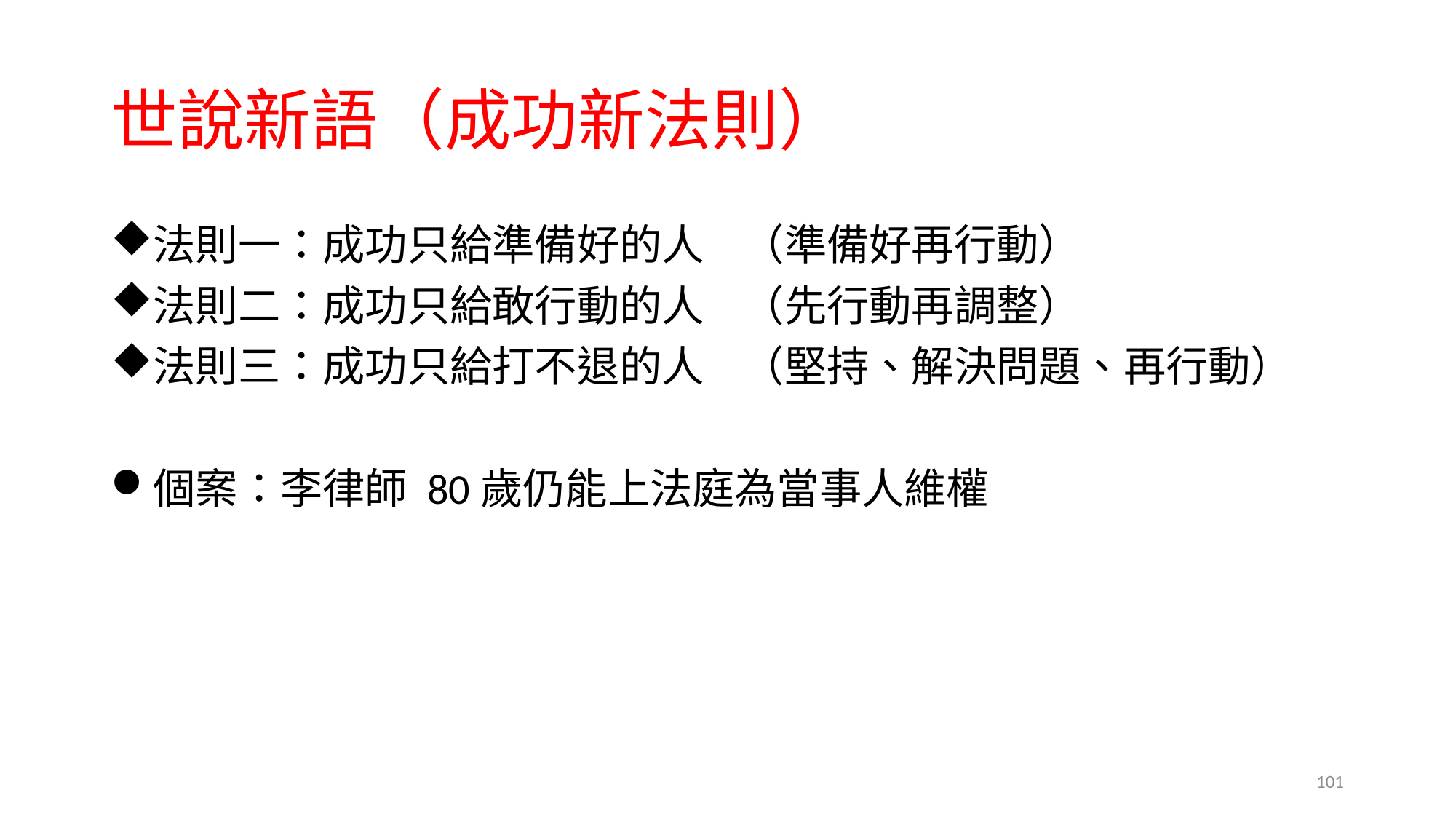

# 世說新語（成功新法則）
法則一：成功只給準備好的人    （準備好再行動）
法則二：成功只給敢行動的人    （先行動再調整）
法則三：成功只給打不退的人    （堅持、解決問題、再行動）

個案：李律師 80歲仍能上法庭為當事人維權
101